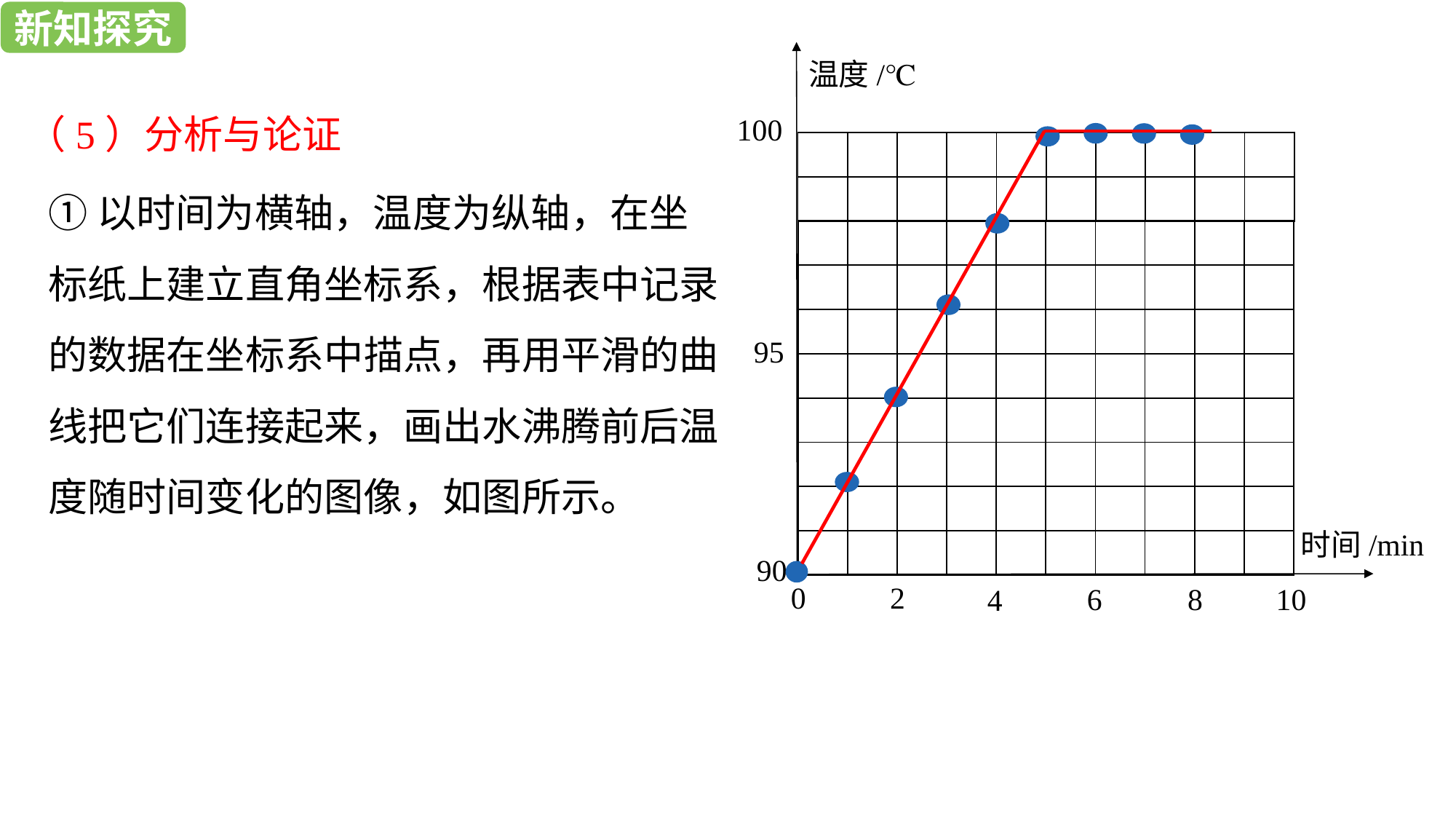

新知探究
新知探究

温度/℃
100
95
90

（5）分析与论证

|  |  |  |  |  |  |  |  |  |  |
| --- | --- | --- | --- | --- | --- | --- | --- | --- | --- |
|  |  |  |  |  |  |  |  |  |  |
①以时间为横轴，温度为纵轴，在坐标纸上建立直角坐标系，根据表中记录的数据在坐标系中描点，再用平滑的曲线把它们连接起来，画出水沸腾前后温度随时间变化的图像，如图所示。

|  |  |  |  |  |  |  |  |  |  |
| --- | --- | --- | --- | --- | --- | --- | --- | --- | --- |
|  |  |  |  |  |  |  |  |  |  |
|  |  |  |  |  |  |  |  |  |  |
|  |  |  |  |  |  |  |  |  |  |
|  |  |  |  |  |  |  |  |  |  |
|  |  |  |  |  |  |  |  |  |  |
|  |  |  |  |  |  |  |  |  |  |
|  |  |  |  |  |  |  |  |  |  |

时间/min

0
2
6
8
10
4